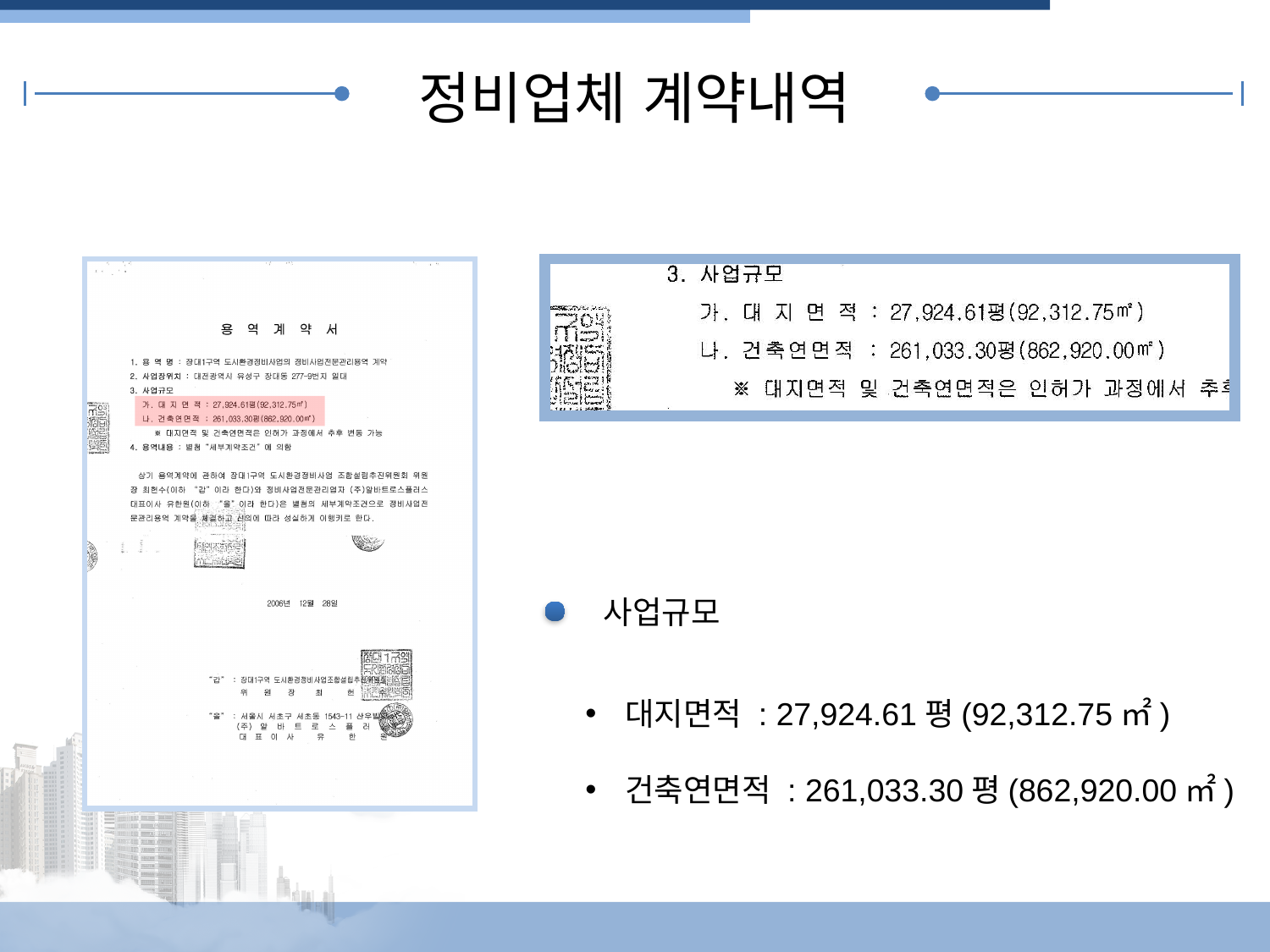

정비업체 계약내역

사업규모

대지면적 : 27,924.61평(92,312.75㎡)
건축연면적 : 261,033.30평(862,920.00㎡)